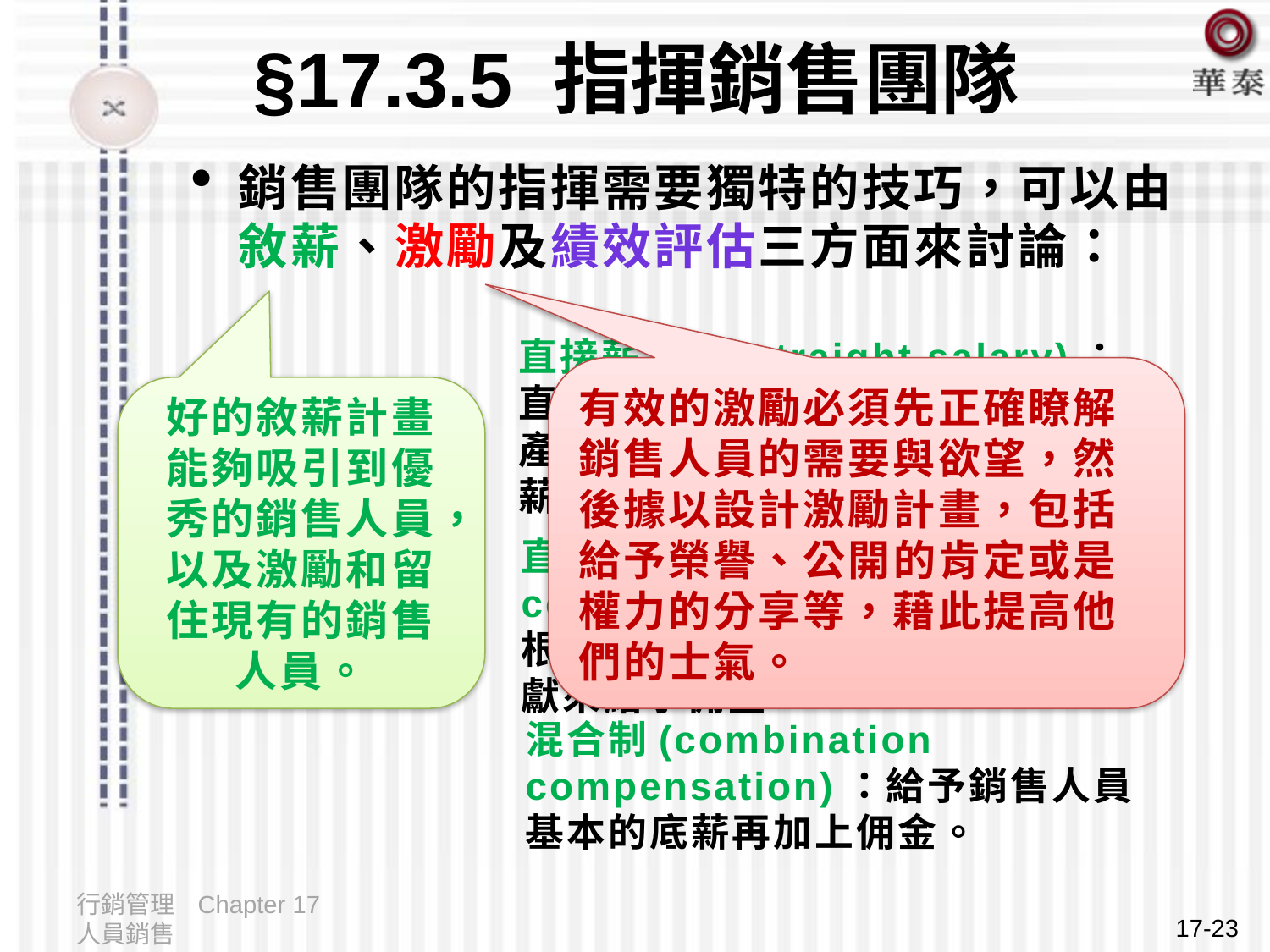

# §17.3.5 指揮銷售團隊
銷售團隊的指揮需要獨特的技巧，可以由敘薪、激勵及績效評估三方面來討論：
直接薪津制(straight salary)：直接薪津制是不論銷售人員的生產力如何，都會得到一份固定的薪水。
有效的激勵必須先正確瞭解銷售人員的需要與欲望，然後據以設計激勵計畫，包括給予榮譽、公開的肯定或是權力的分享等，藉此提高他們的士氣。
好的敘薪計畫能夠吸引到優秀的銷售人員，以及激勵和留住現有的銷售人員。
直接佣金制(straight commission)：直接佣金制完全根據銷售人員的銷售業績或利潤貢獻來給予佣金。
混合制(combination compensation)：給予銷售人員基本的底薪再加上佣金。
行銷管理   Chapter 17   人員銷售
17-23